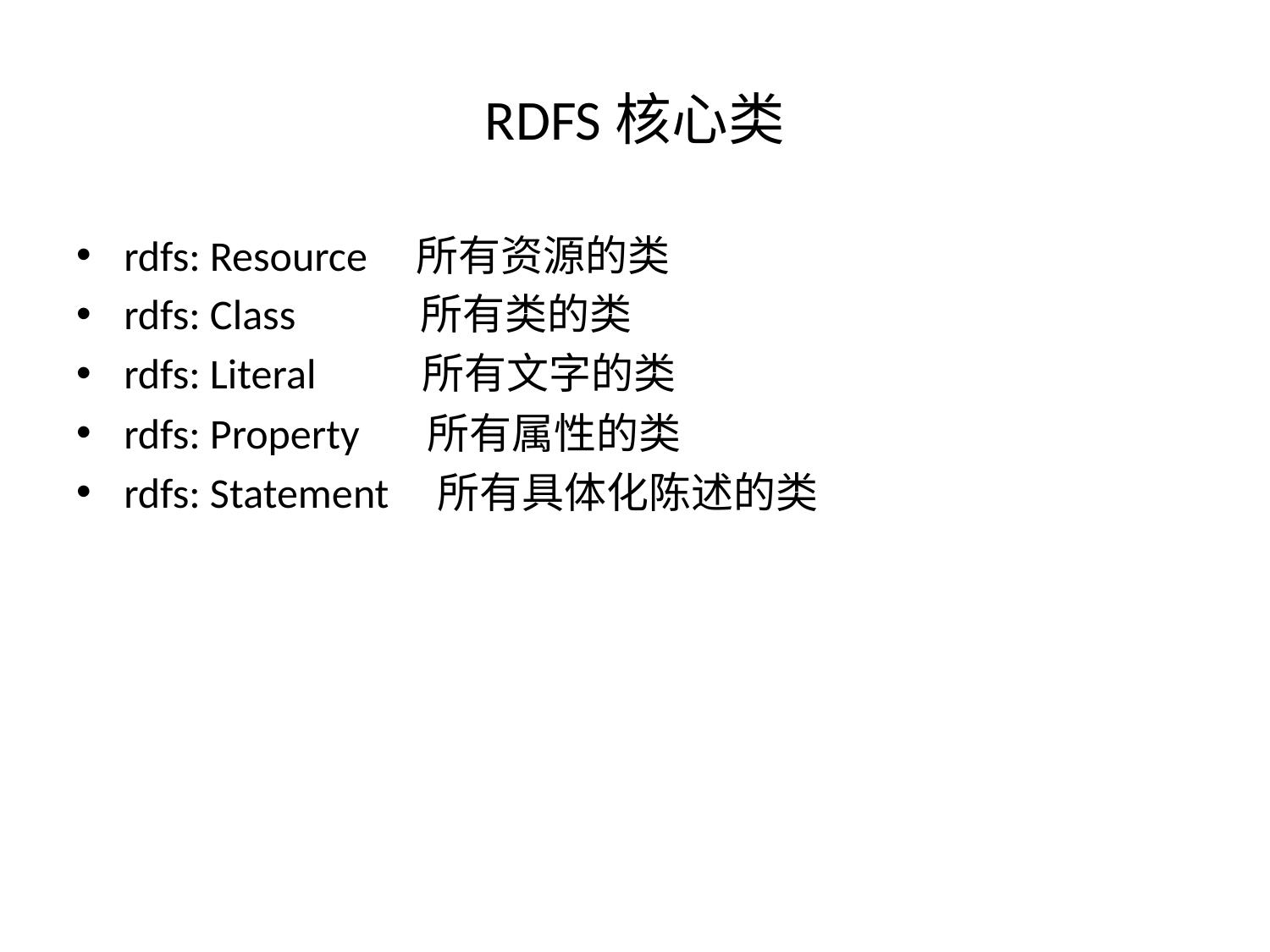

# RDFS核心类
rdfs: Resource    所有资源的类
rdfs: Class            所有类的类
rdfs: Literal          所有文字的类
rdfs: Property      所有属性的类
rdfs: Statement    所有具体化陈述的类